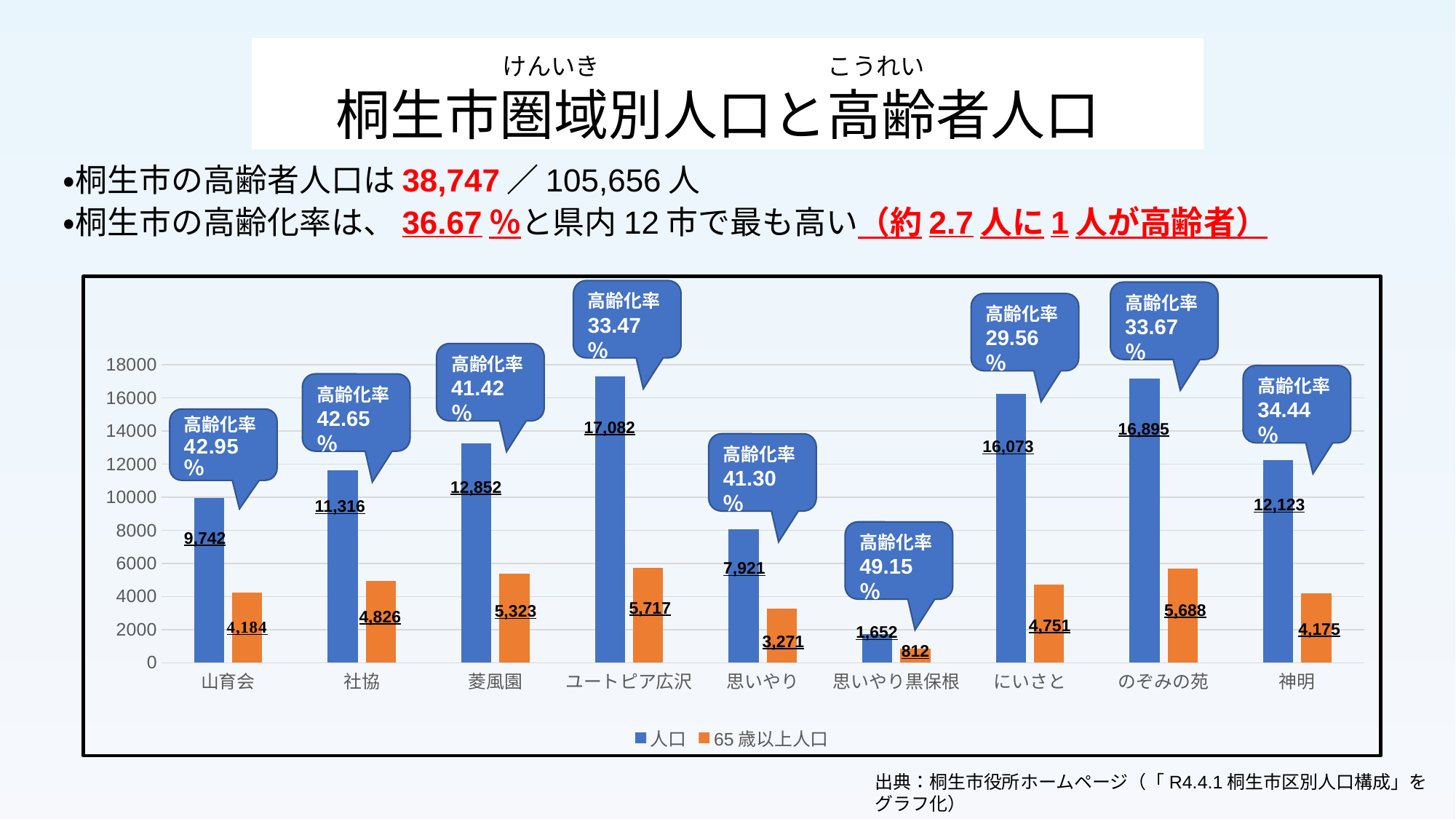

けんいき　　　　　　　　　  こうれい
桐生市圏域別人口と高齢者人口
・桐生市の高齢者人口は38,747／105,656人
・桐生市の高齢化率は、36.67％と県内12市で最も高い（約2.7人に1人が高齢者）

### Chart:

| Category | 人口 | 65歳以上人口 |
|---|---|---|
| 山育会 | 9943.0 | 4223.0 |
| 社協 | 11648.0 | 4931.0 |
| 菱風園 | 13266.0 | 5364.0 |
| ユートピア広沢 | 17290.0 | 5725.0 |
| 思いやり | 8065.0 | 3270.0 |
| 思いやり黒保根 | 1715.0 | 831.0 |
| にいさと | 16261.0 | 4704.0 |
| のぞみの苑 | 17152.0 | 5698.0 |
| 神明 | 12261.0 | 4208.0 |
高齢化率
33.47％
高齢化率
33.67％
高齢化率
29.56％
高齢化率
41.42％
高齢化率
34.44％
高齢化率
42.65％
17,082
16,895
16,073
高齢化率
41.30％
12,852
12,123
11,316
9,742
高齢化率
49.15％
7,921
5,717
5,688
5,323
4,826
4,751
4,175
1,652
3,271
812
出典：桐生市役所ホームページ（「R4.4.1桐生市区別人口構成」をグラフ化）